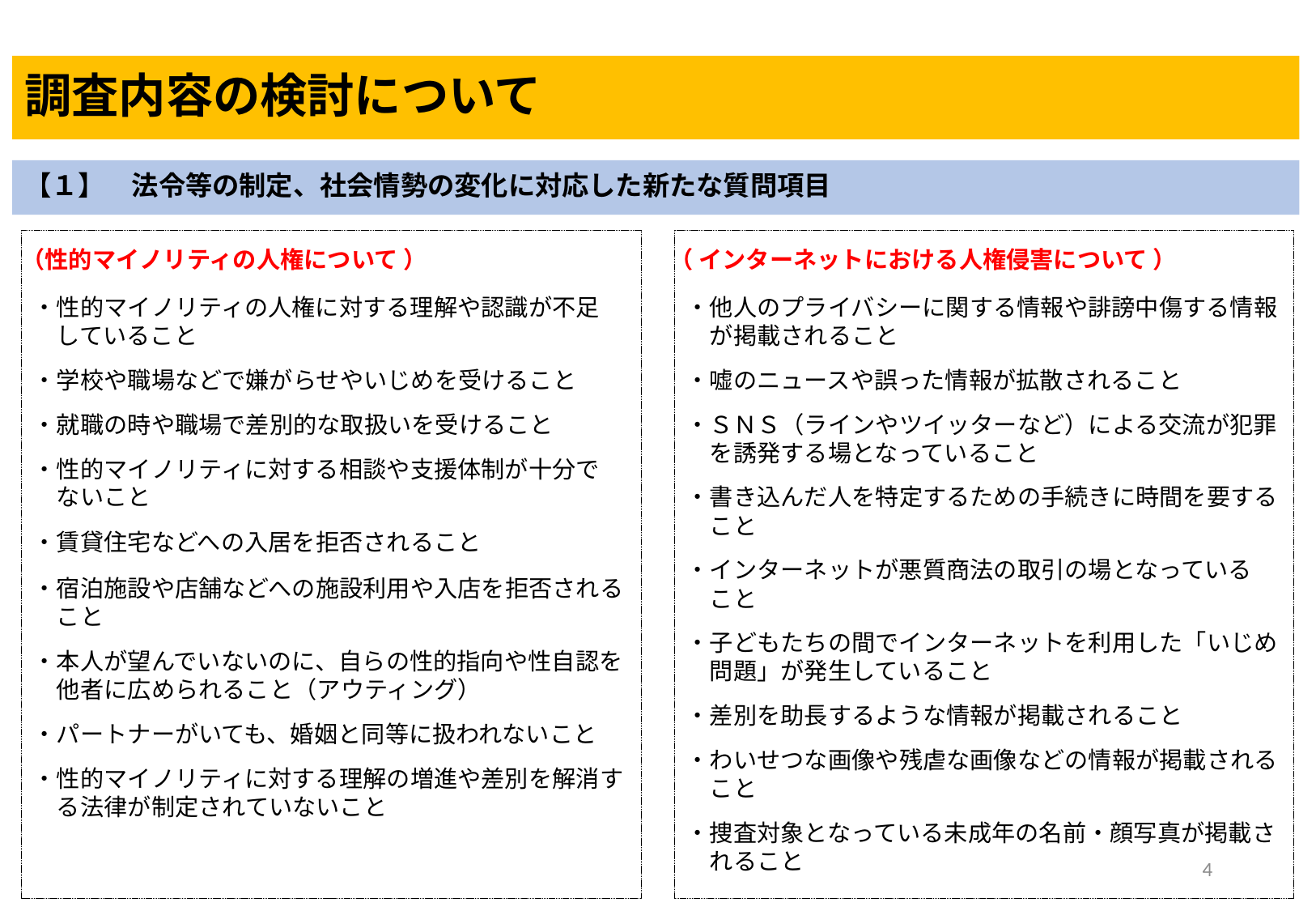

# 調査内容の検討について

【１】　法令等の制定、社会情勢の変化に対応した新たな質問項目

・性的マイノリティの人権に対する理解や認識が不足
　していること

・学校や職場などで嫌がらせやいじめを受けること

・就職の時や職場で差別的な取扱いを受けること

・性的マイノリティに対する相談や支援体制が十分で
　ないこと

・賃貸住宅などへの入居を拒否されること

・宿泊施設や店舗などへの施設利用や入店を拒否される
　こと

・本人が望んでいないのに、自らの性的指向や性自認を
　他者に広められること（アウティング）

・パートナーがいても、婚姻と同等に扱われないこと

・性的マイノリティに対する理解の増進や差別を解消す
　る法律が制定されていないこと

・他人のプライバシーに関する情報や誹謗中傷する情報
　が掲載されること

・嘘のニュースや誤った情報が拡散されること

・ＳＮＳ（ラインやツイッターなど）による交流が犯罪
　を誘発する場となっていること

・書き込んだ人を特定するための手続きに時間を要する
　こと

・インターネットが悪質商法の取引の場となっている
　こと

・子どもたちの間でインターネットを利用した「いじめ
　問題」が発生していること

・差別を助長するような情報が掲載されること

・わいせつな画像や残虐な画像などの情報が掲載される
　こと

・捜査対象となっている未成年の名前・顔写真が掲載さ
　れること

（ インターネットにおける人権侵害について ）
（性的マイノリティの人権について ）
4